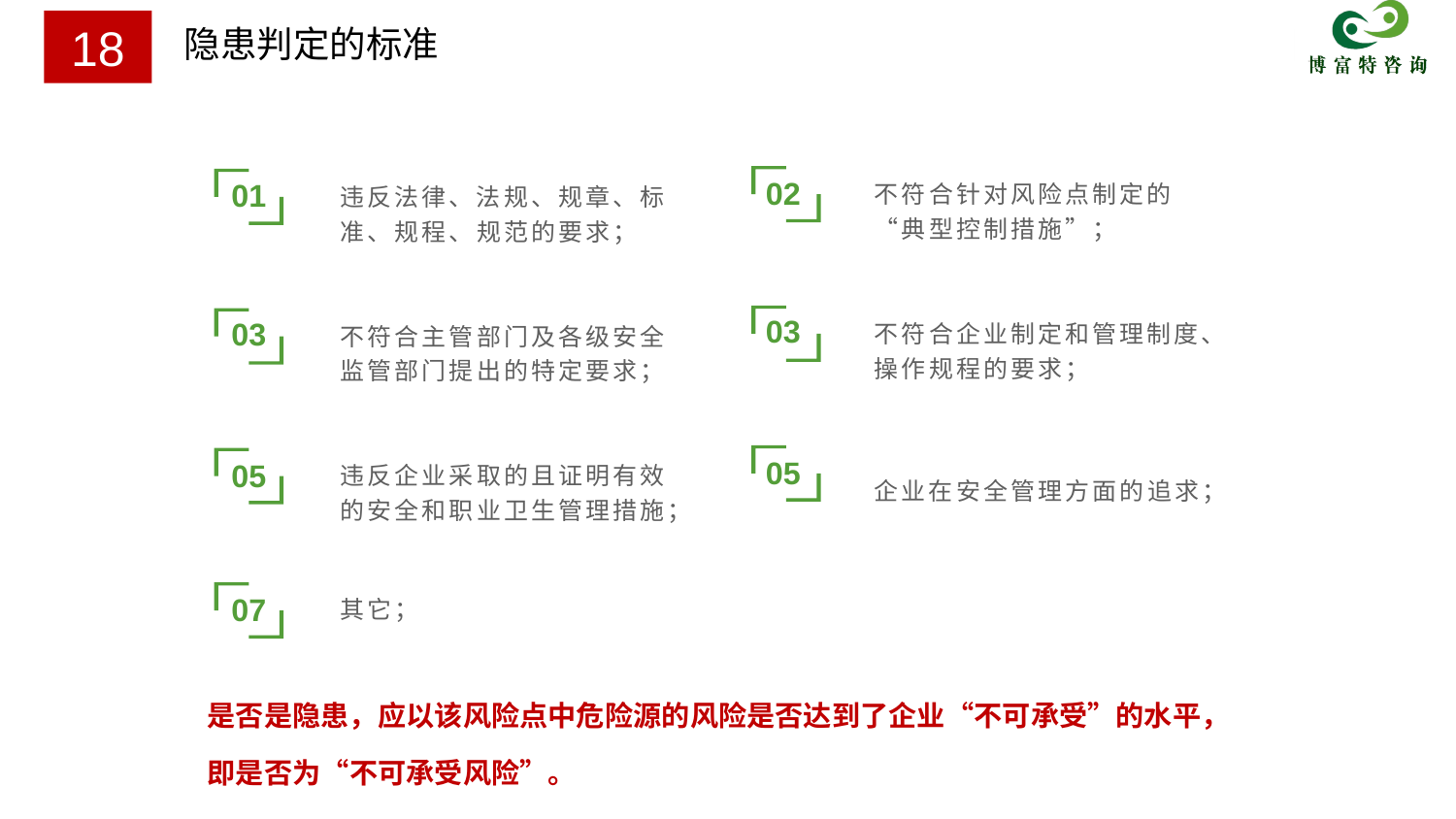

隐患判定的标准
18
不符合针对风险点制定的“典型控制措施”；
违反法律、法规、规章、标准、规程、规范的要求；

02

01
不符合企业制定和管理制度、操作规程的要求；
不符合主管部门及各级安全监管部门提出的特定要求；
03

03

企业在安全管理方面的追求；
违反企业采取的且证明有效的安全和职业卫生管理措施；

05

05
其它；

07
是否是隐患，应以该风险点中危险源的风险是否达到了企业“不可承受”的水平，
即是否为“不可承受风险”。